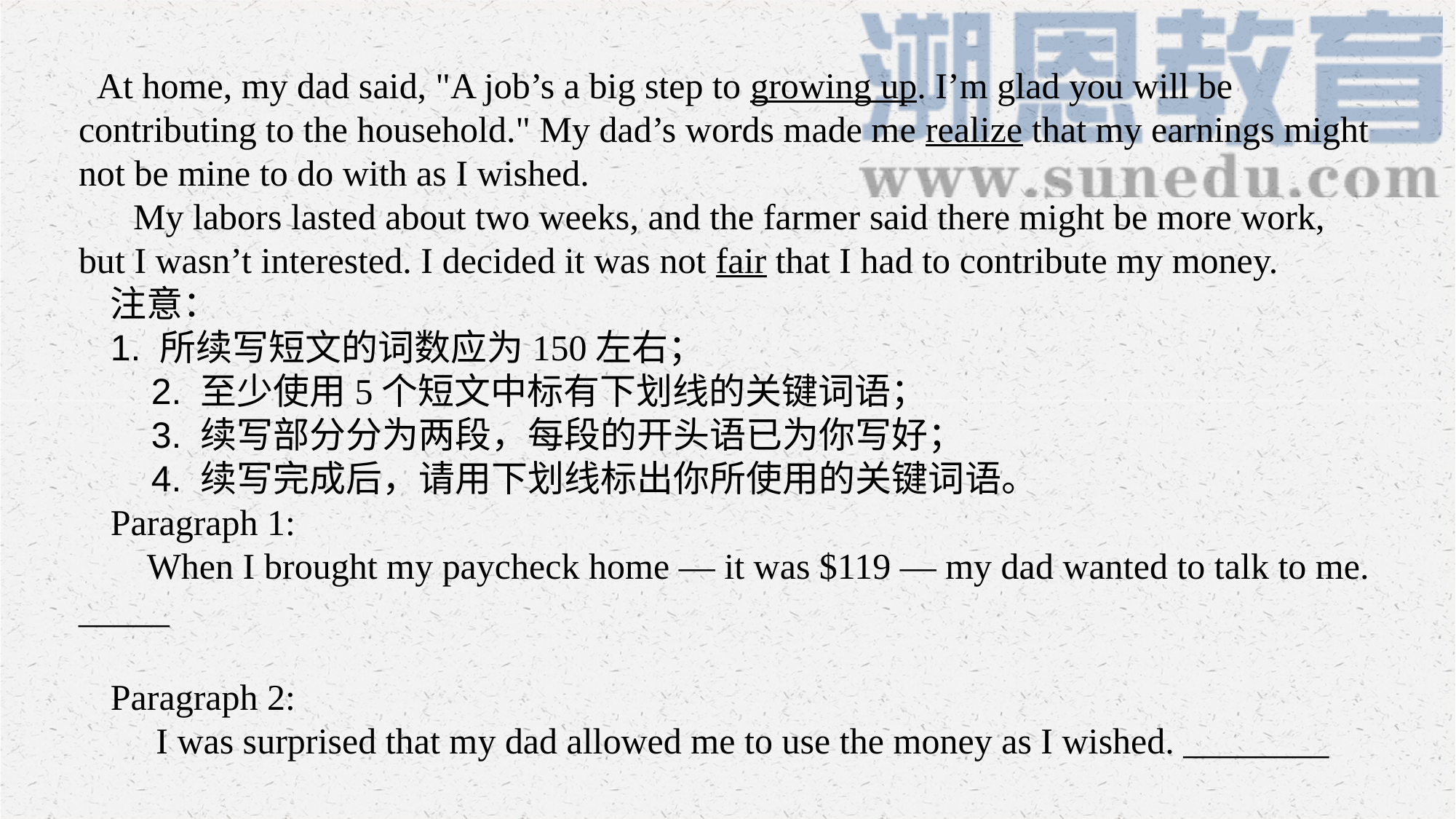

At home, my dad said, "A job’s a big step to growing up. I’m glad you will be contributing to the household." My dad’s words made me realize that my earnings might not be mine to do with as I wished.      My labors lasted about two weeks, and the farmer said there might be more work, but I wasn’t interested. I decided it was not fair that I had to contribute my money. 注意：
1. 所续写短文的词数应为150左右；    2. 至少使用5个短文中标有下划线的关键词语；    3. 续写部分分为两段，每段的开头语已为你写好；    4. 续写完成后，请用下划线标出你所使用的关键词语。
Paragraph 1:    When I brought my paycheck home — it was $119 — my dad wanted to talk to me. _____ Paragraph 2:     I was surprised that my dad allowed me to use the money as I wished. ________